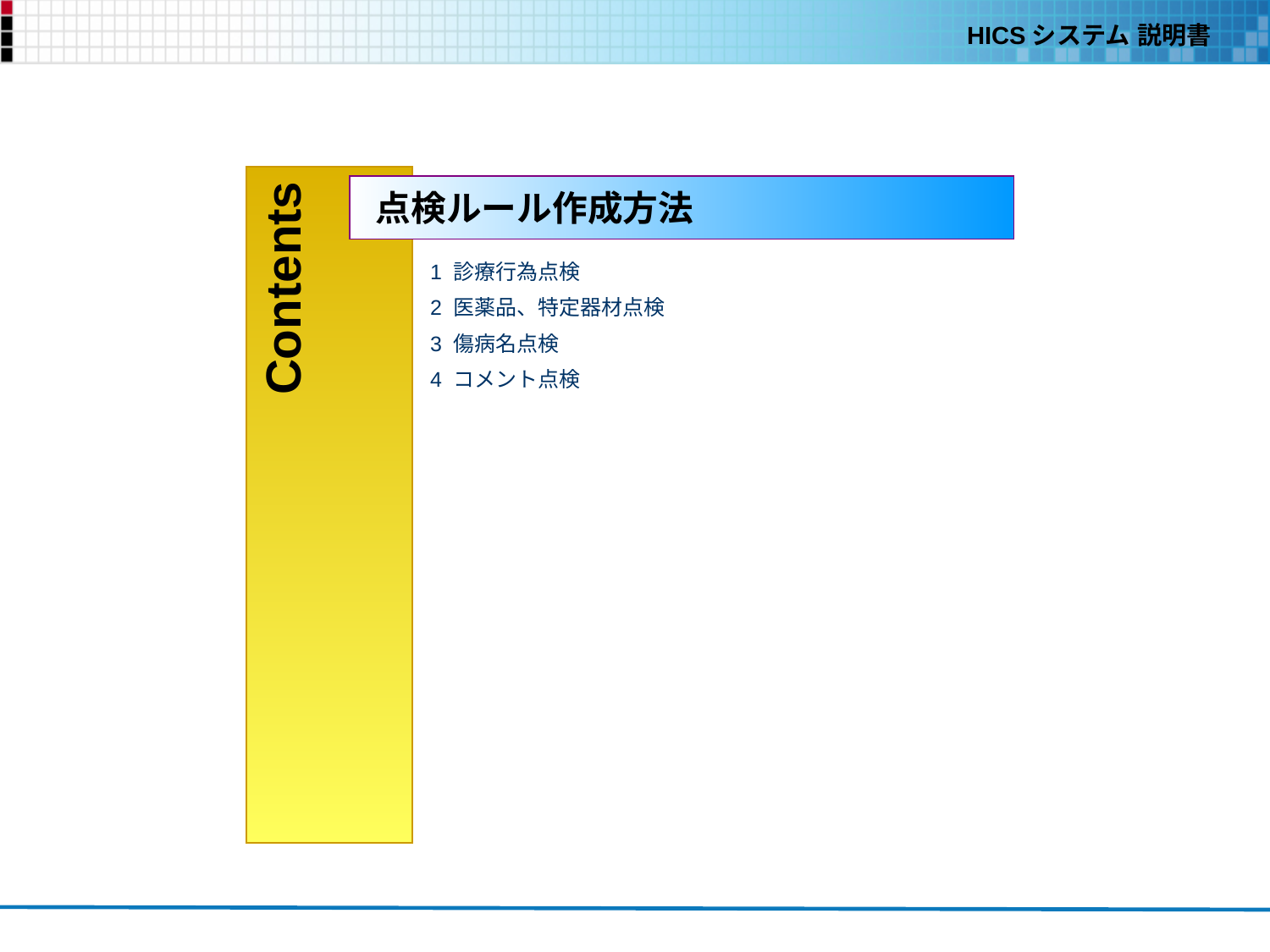

点検ルール作成方法
Contents
      1 診療行為点検
      2 医薬品、特定器材点検
      3 傷病名点検
      4 コメント点検